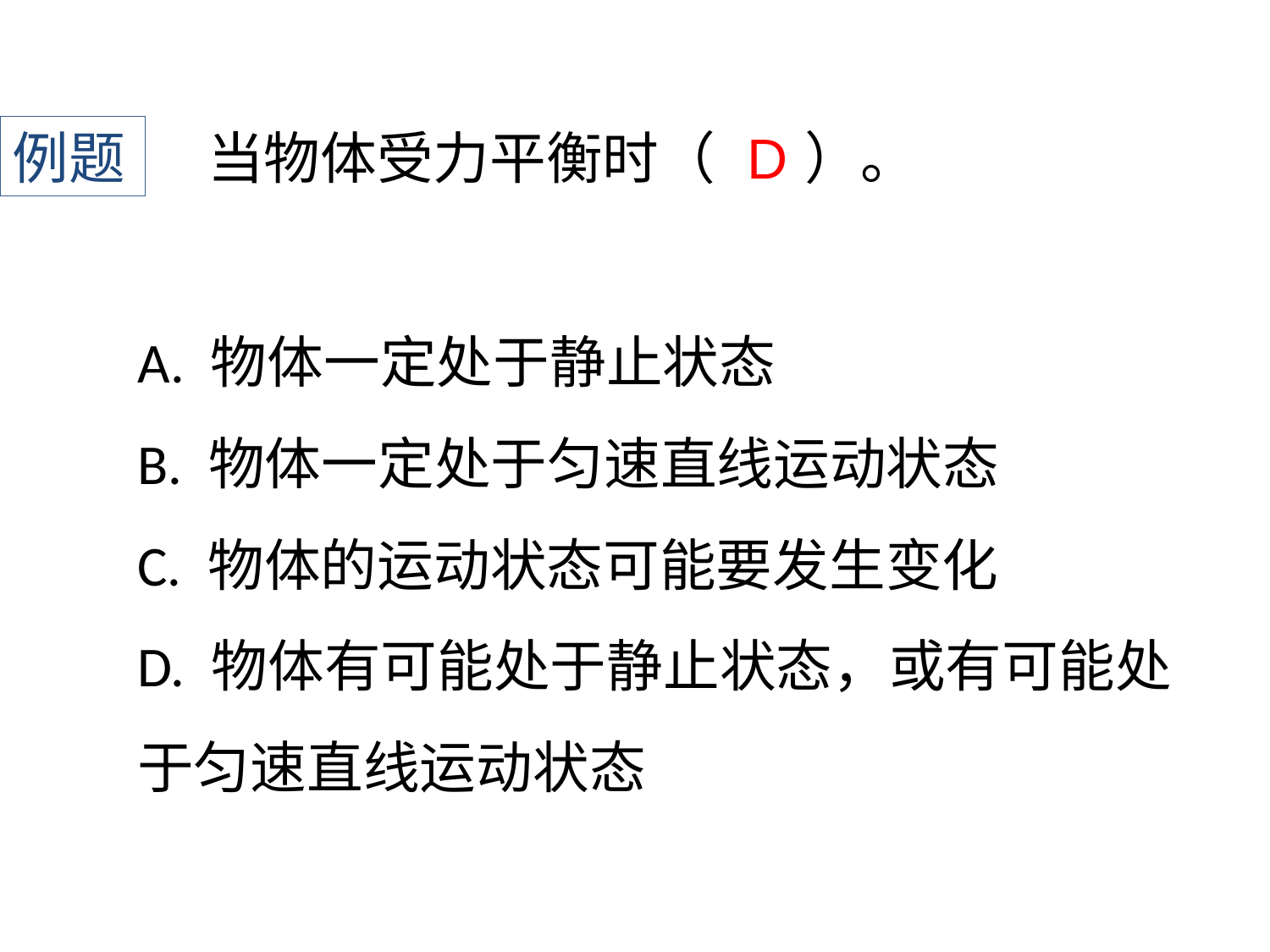

例题
当物体受力平衡时（       ）。
D
﻿A. 物体一定处于静止状态
B. 物体一定处于匀速直线运动状态
C. 物体的运动状态可能要发生变化
D. 物体有可能处于静止状态，或有可能处于匀速直线运动状态